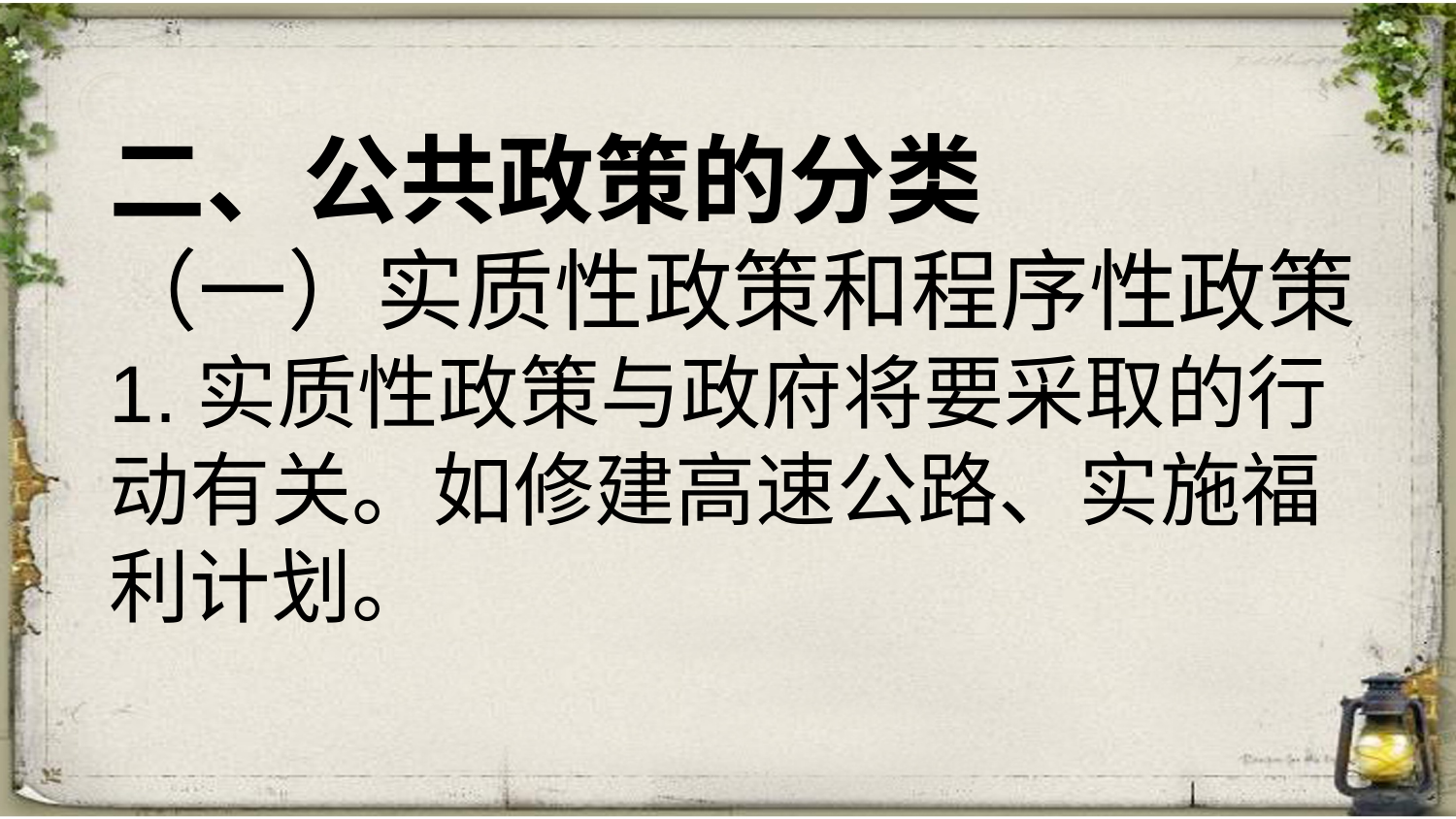

二、公共政策的分类
（一）实质性政策和程序性政策
1.实质性政策与政府将要采取的行动有关。如修建高速公路、实施福利计划。